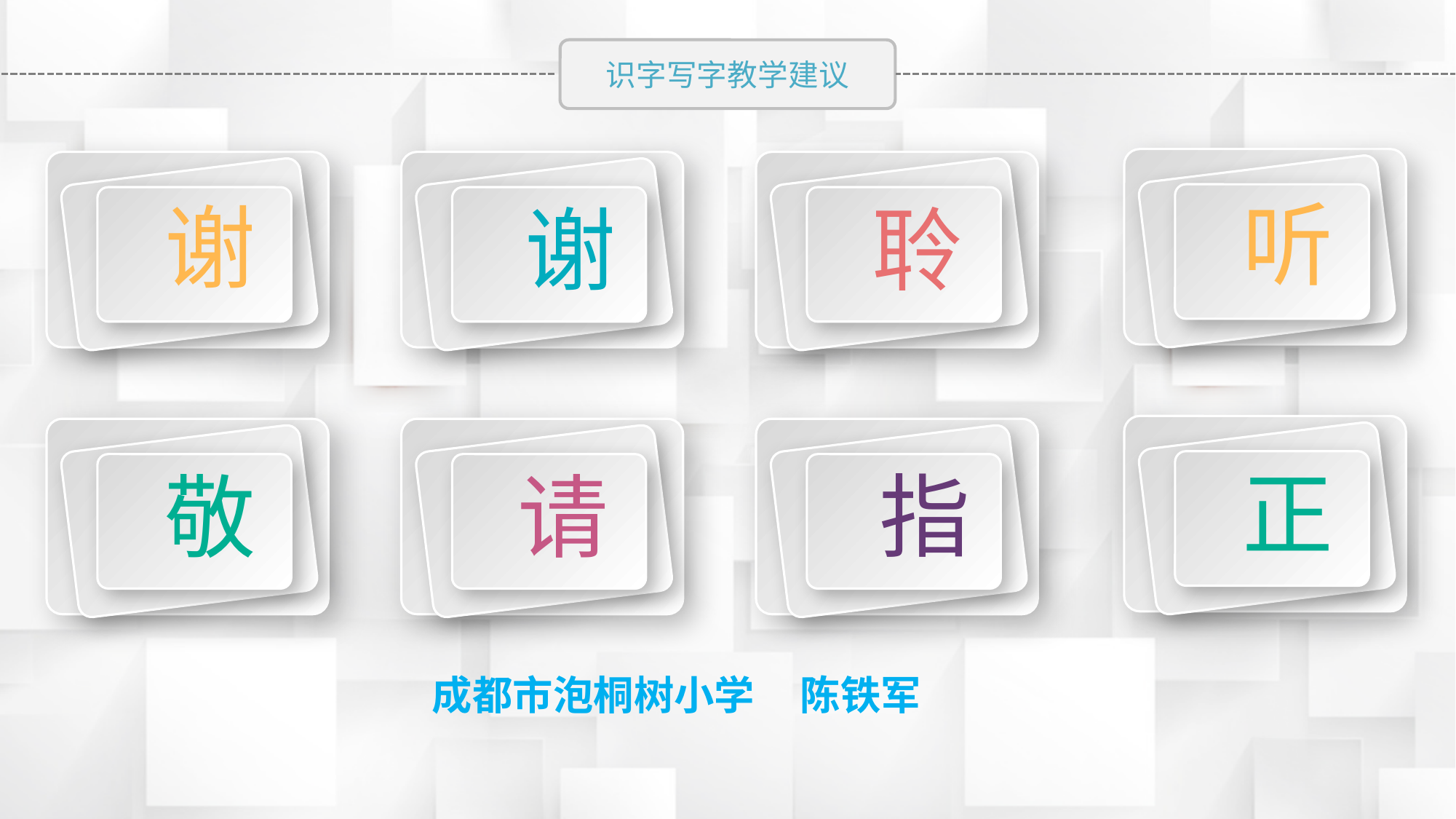

听

谢

谢
聆

正
指

敬
请
成都市泡桐树小学     陈铁军